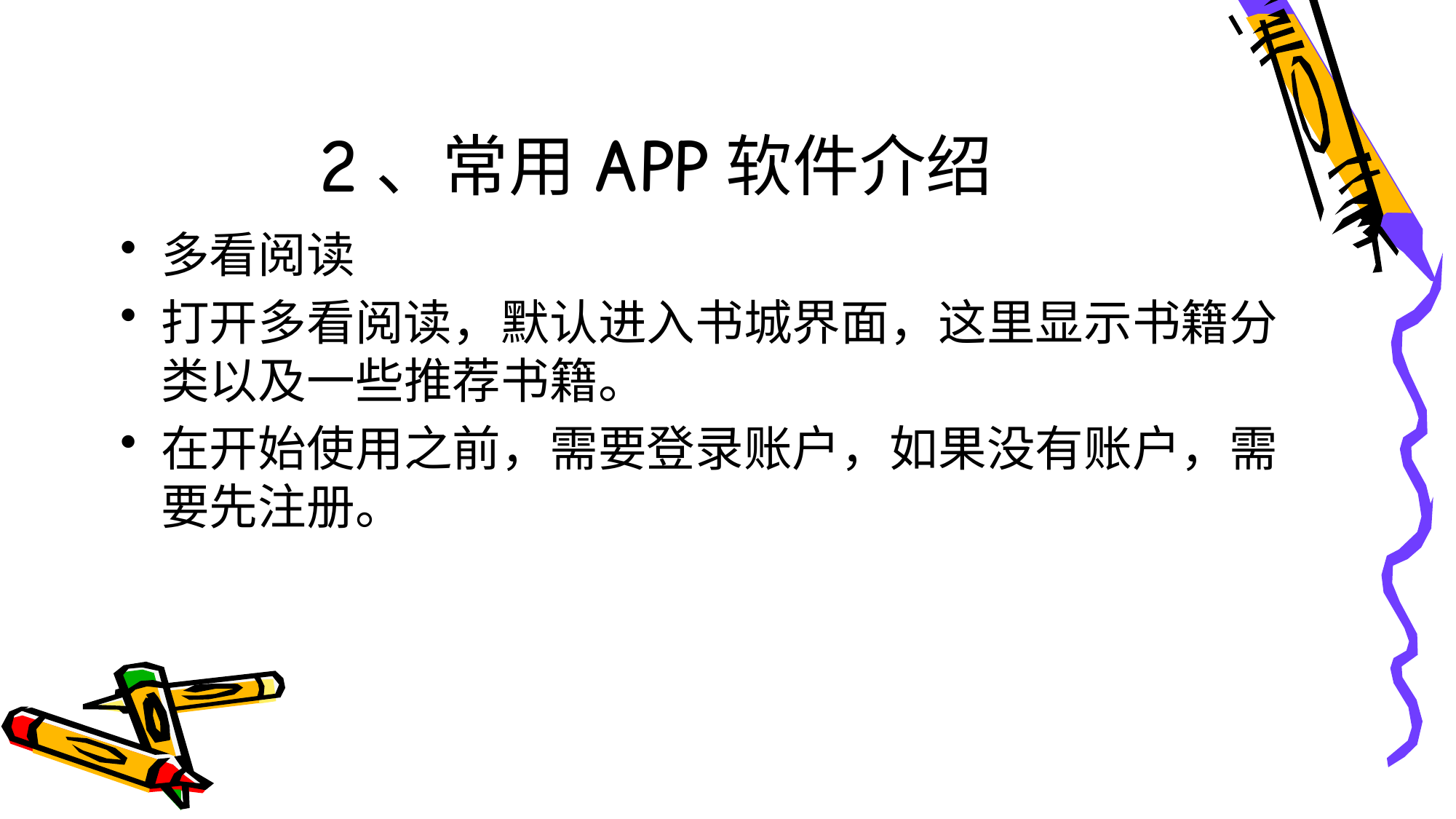

# 2、常用APP软件介绍
多看阅读
打开多看阅读，默认进入书城界面，这里显示书籍分类以及一些推荐书籍。
在开始使用之前，需要登录账户，如果没有账户，需要先注册。